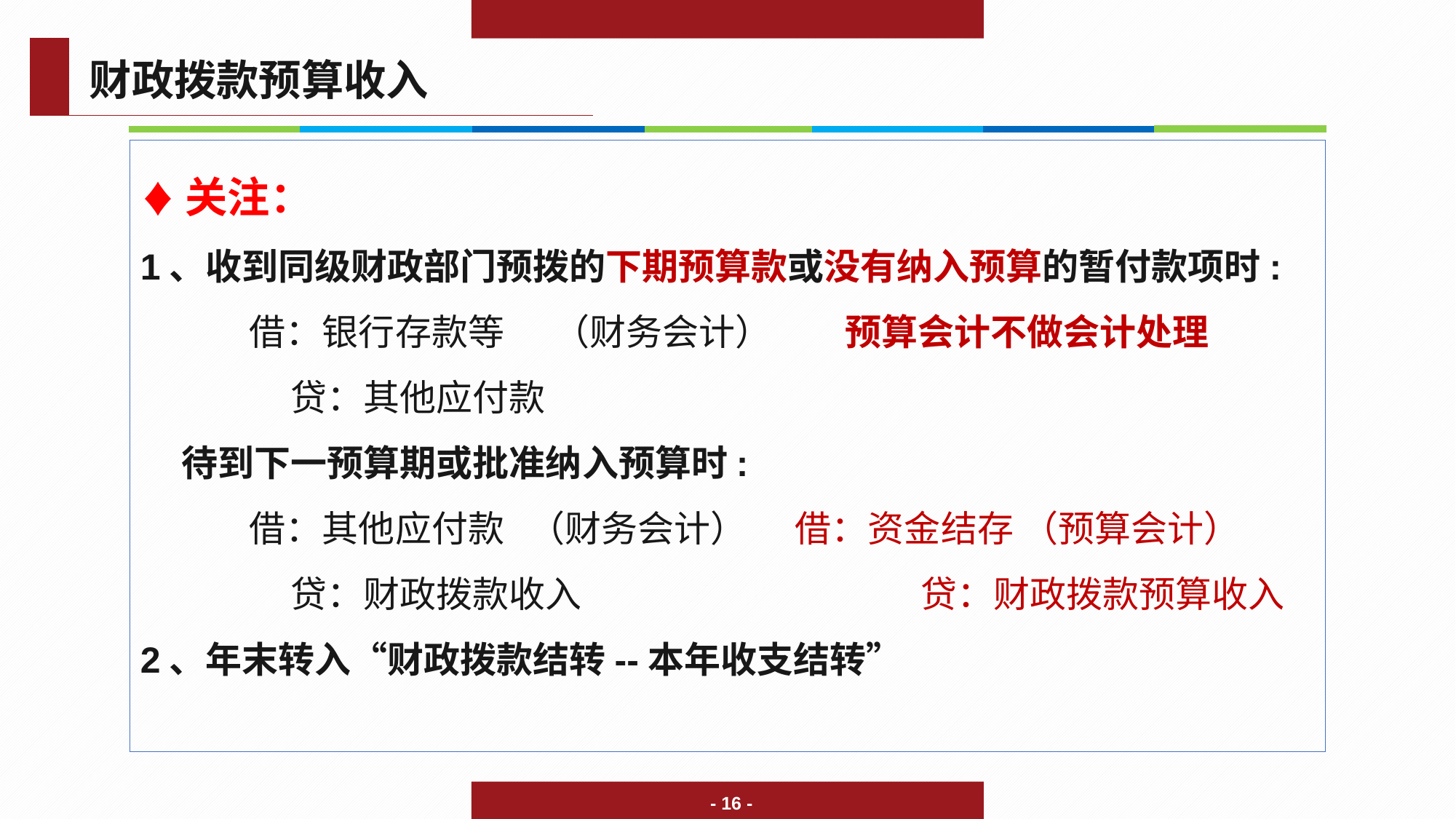

财政拨款预算收入

♦关注：
1、收到同级财政部门预拨的下期预算款或没有纳入预算的暂付款项时:
    	借：银行存款等      （财务会计）         预算会计不做会计处理
       	    贷：其他应付款
    待到下一预算期或批准纳入预算时:
	借：其他应付款   （财务会计）	借：资金结存 （预算会计）
   	    贷：财政拨款收入			  贷：财政拨款预算收入
2、年末转入“财政拨款结转--本年收支结转”

- 16 -